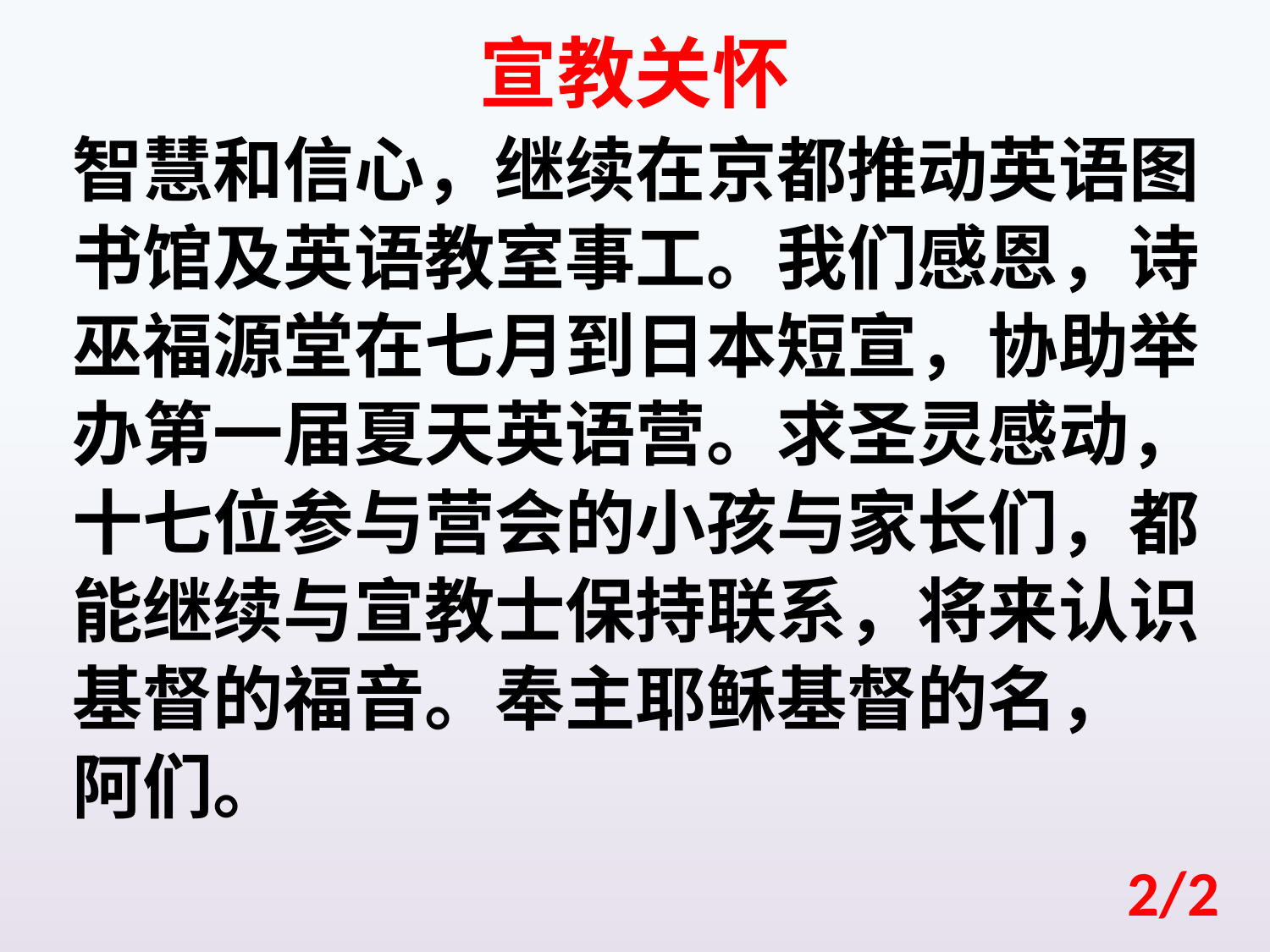

宣教关怀
智慧和信心，继续在京都推动英语图书馆及英语教室事工。我们感恩，诗巫福源堂在七月到日本短宣，协助举办第一届夏天英语营。求圣灵感动，十七位参与营会的小孩与家长们，都能继续与宣教士保持联系，将来认识基督的福音。奉主耶稣基督的名， 阿们。
2/2